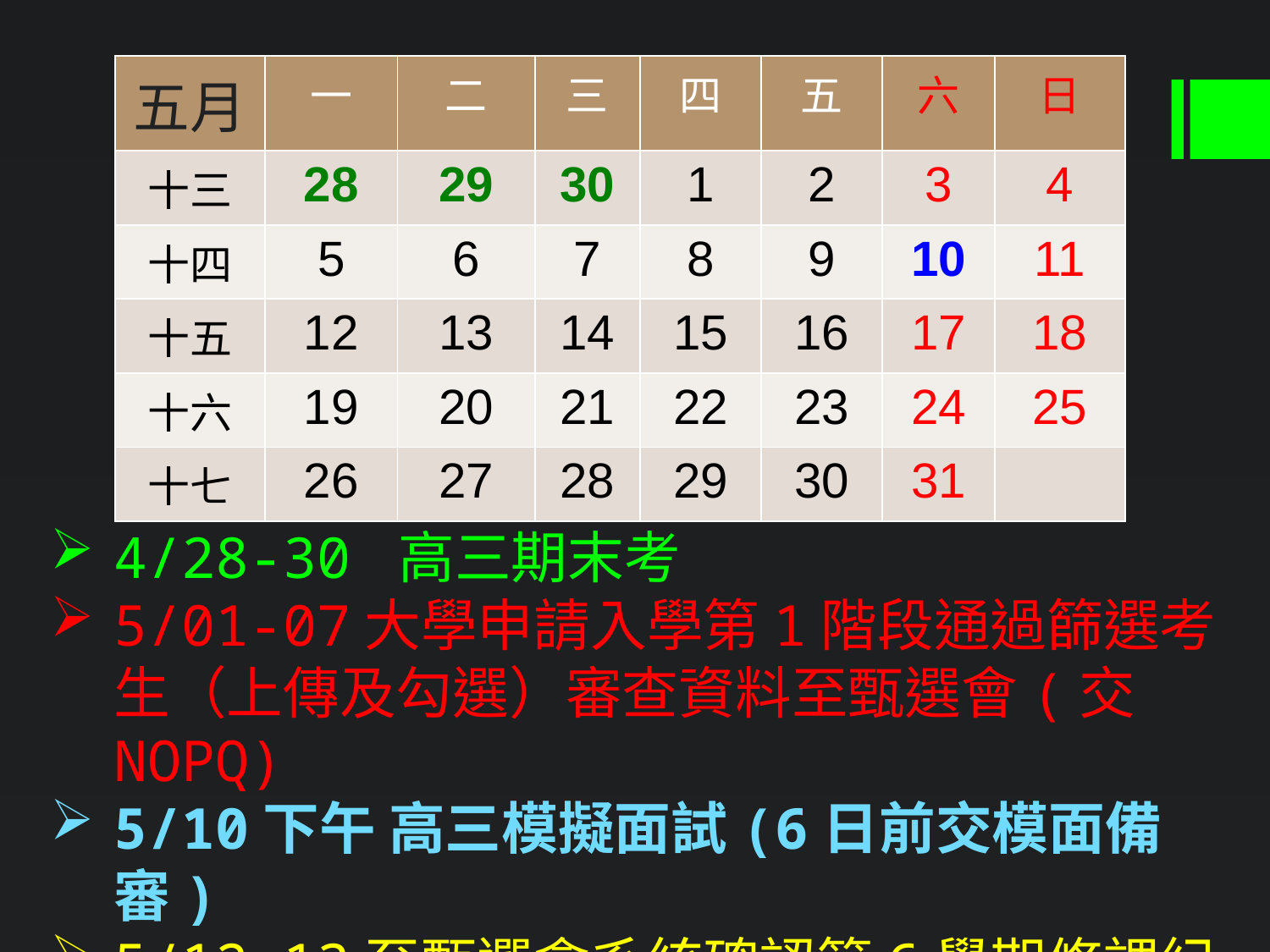

| 五月 | 一 | 二 | 三 | 四 | 五 | 六 | 日 |
| --- | --- | --- | --- | --- | --- | --- | --- |
| 十三 | 28 | 29 | 30 | 1 | 2 | 3 | 4 |
| 十四 | 5 | 6 | 7 | 8 | 9 | 10 | 11 |
| 十五 | 12 | 13 | 14 | 15 | 16 | 17 | 18 |
| 十六 | 19 | 20 | 21 | 22 | 23 | 24 | 25 |
| 十七 | 26 | 27 | 28 | 29 | 30 | 31 |  |
4/28-30 高三期末考
5/01-07大學申請入學第1階段通過篩選考生（上傳及勾選）審查資料至甄選會(交NOPQ)
5/10下午 高三模擬面試(6日前交模面備審)
5/12-13至甄選會系統確認第6學期修課紀錄
5/15-6/01大學申請入學第二階段甄試(面試)